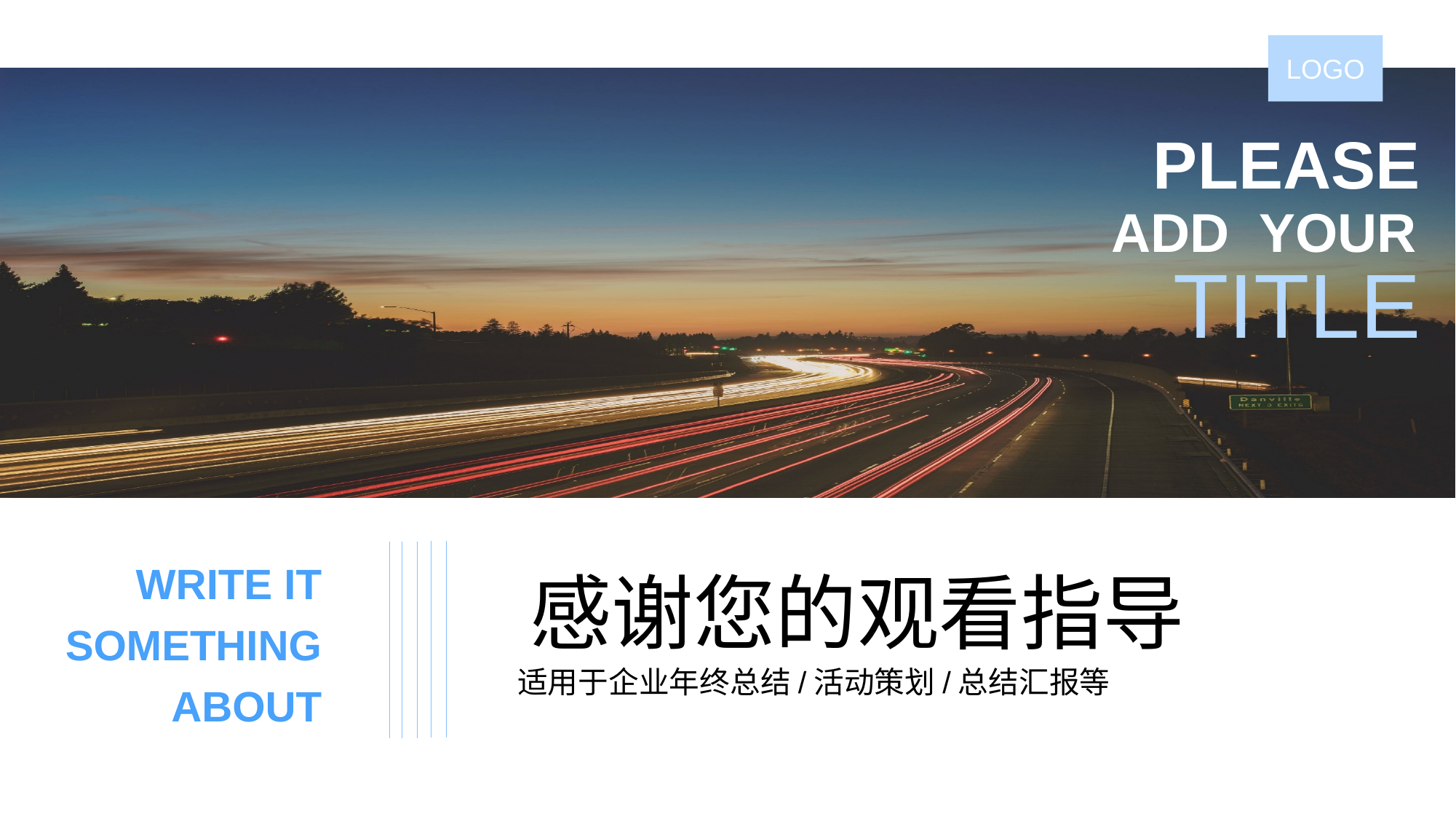

LOGO

   PLEASE
ADD  YOUR
   TITLE
WRITE IT
SOMETHING
ABOUT
感谢您的观看指导
适用于企业年终总结/活动策划/总结汇报等